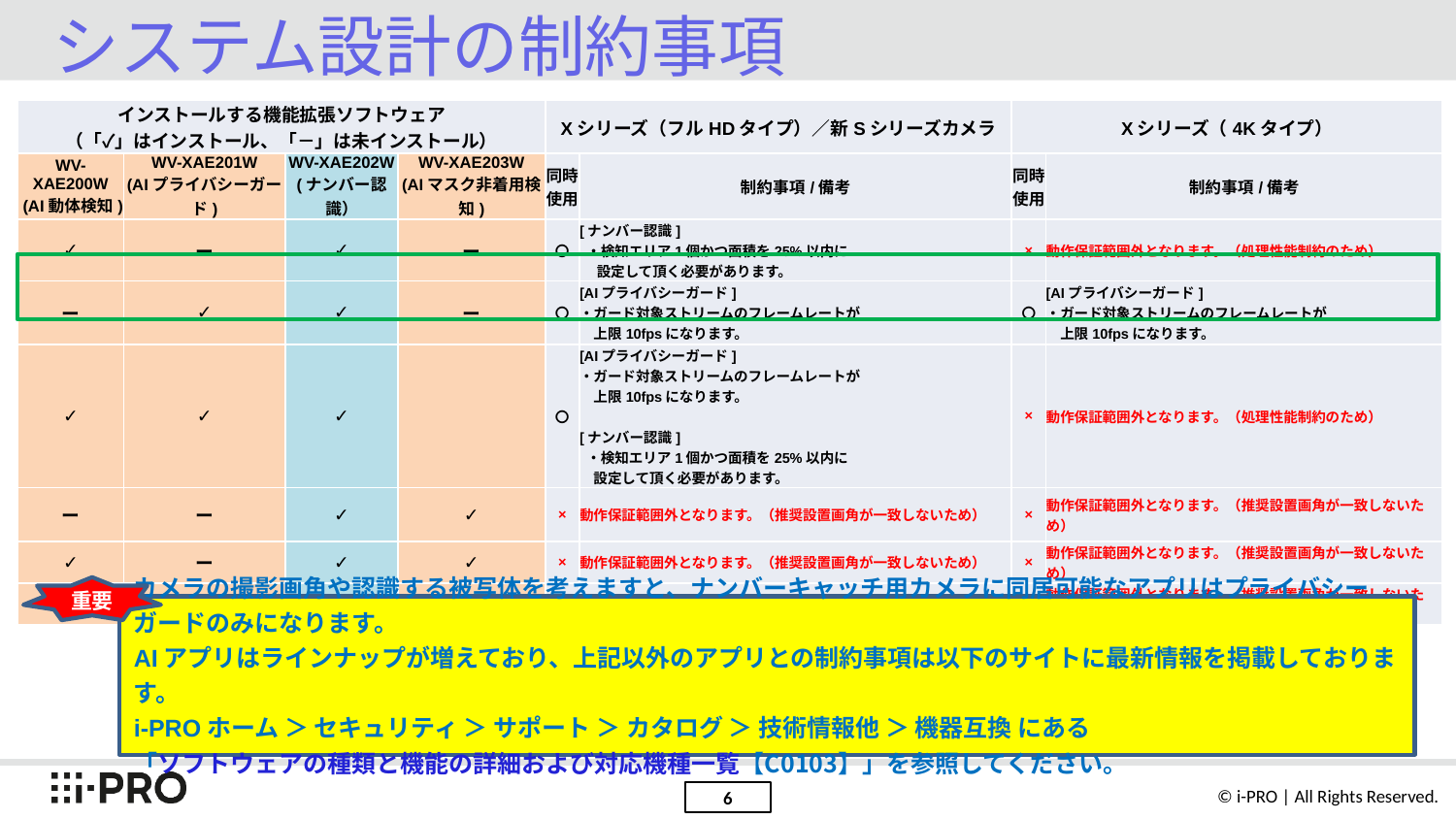

# システム設計の制約事項
| インストールする機能拡張ソフトウェア （「✓」はインストール、「－」は未インストール） |  |  |  | Xシリーズ（フルHDタイプ）／新Sシリーズカメラ |  | Xシリーズ（4Kタイプ） |  |
| --- | --- | --- | --- | --- | --- | --- | --- |
| WV-XAE200W (AI動体検知) | WV-XAE201W (AIプライバシーガード) | WV-XAE202W (ナンバー認識） | WV-XAE203W (AIマスク非着用検知) | 同時 使用 | 制約事項/備考 | 同時 使用 | 制約事項/備考 |
| ✓ | ー | ✓ | ー | 〇 | [ナンバー認識] ・検知エリア1個かつ面積を25%以内に 　 設定して頂く必要があります。 | × | 動作保証範囲外となります。（処理性能制約のため） |
| ー | ✓ | ✓ | ー | 〇 | [AIプライバシーガード] ・ガード対象ストリームのフレームレートが 　上限10fpsになります。 | 〇 | [AIプライバシーガード] ・ガード対象ストリームのフレームレートが 　上限10fpsになります。 |
| ✓ | ✓ | ✓ |  | 〇 | [AIプライバシーガード] ・ガード対象ストリームのフレームレートが 　上限10fpsになります。 [ナンバー認識] ・検知エリア1個かつ面積を25%以内に 　設定して頂く必要があります。 | × | 動作保証範囲外となります。（処理性能制約のため） |
| ー | ー | ✓ | ✓ | × | 動作保証範囲外となります。（推奨設置画角が一致しないため） | × | 動作保証範囲外となります。（推奨設置画角が一致しないため） |
| ✓ | ー | ✓ | ✓ | × | 動作保証範囲外となります。（推奨設置画角が一致しないため） | × | 動作保証範囲外となります。（推奨設置画角が一致しないため） |
| ー | ✓ | ✓ | ✓ | × | 動作保証範囲外となります。（推奨設置画角が一致しないため） | × | 動作保証範囲外となります。（推奨設置画角が一致しないため） |

重要
カメラの撮影画角や認識する被写体を考えますと、ナンバーキャッチ用カメラに同居可能なアプリはプライバシーガードのみになります。
AIアプリはラインナップが増えており、上記以外のアプリとの制約事項は以下のサイトに最新情報を掲載しております。
i-PROホーム ＞ セキュリティ ＞ サポート ＞ カタログ ＞ 技術情報他 ＞ 機器互換 にある
「ソフトウェアの種類と機能の詳細および対応機種一覧【C0103】」を参照してください。